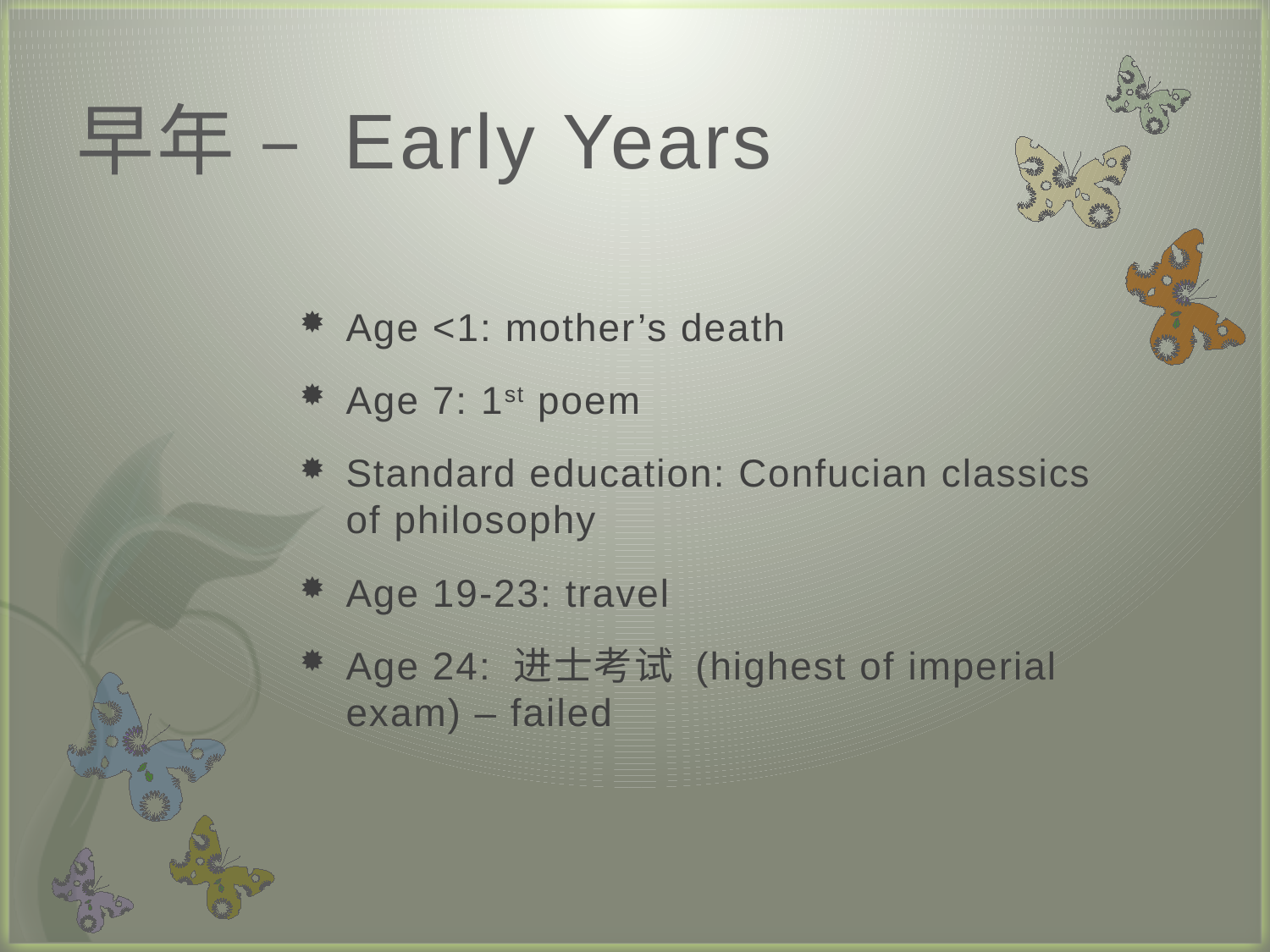

# 早年 – Early Years
Age <1: mother’s death
Age 7: 1st poem
Standard education: Confucian classics of philosophy
Age 19-23: travel
Age 24: 进士考试 (highest of imperial exam) – failed